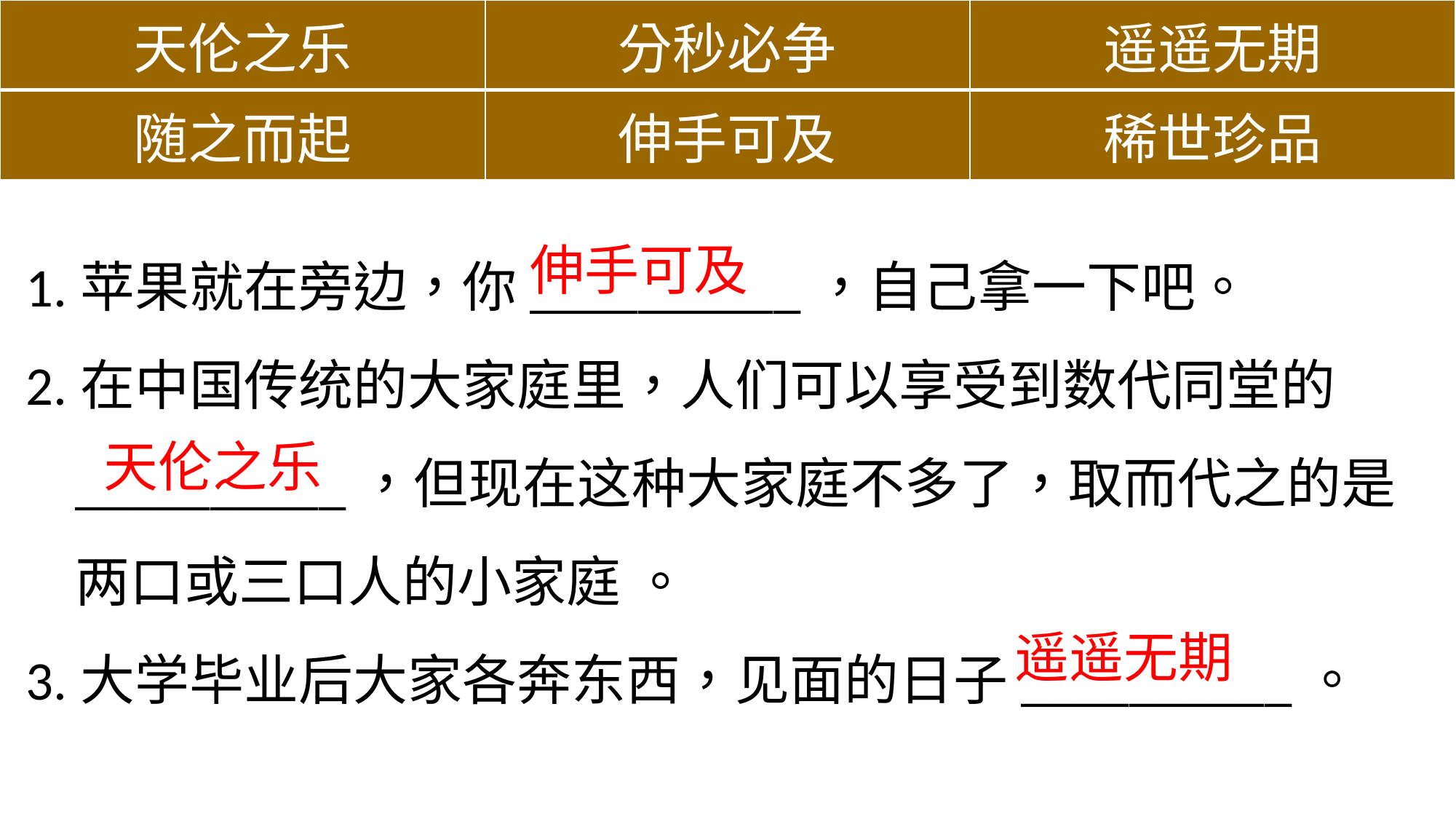

| 天伦之乐 | 分秒必争 | 遥遥无期 |
| --- | --- | --- |
| 随之而起 | 伸手可及 | 稀世珍品 |
1.苹果就在旁边，你__________，自己拿一下吧。
2.在中国传统的大家庭里，人们可以享受到数代同堂的
    __________，但现在这种大家庭不多了，取而代之的是
   两口或三口人的小家庭 。
3.大学毕业后大家各奔东西，见面的日子__________。
伸手可及
天伦之乐
遥遥无期